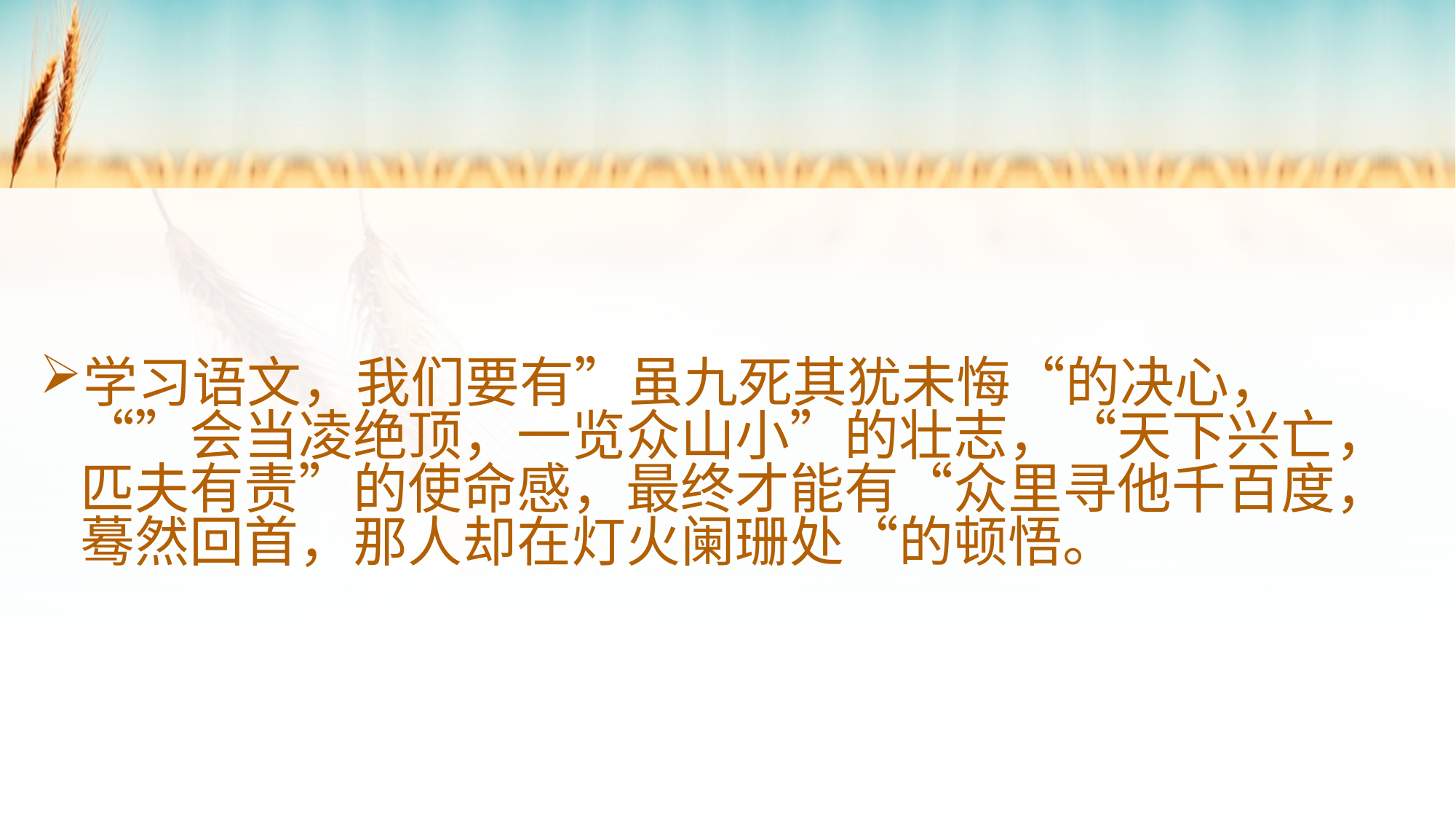

#

学习语文，我们要有”虽九死其犹未悔“的决心，“”会当凌绝顶，一览众山小”的壮志，“天下兴亡，匹夫有责”的使命感，最终才能有“众里寻他千百度，蓦然回首，那人却在灯火阑珊处“的顿悟。